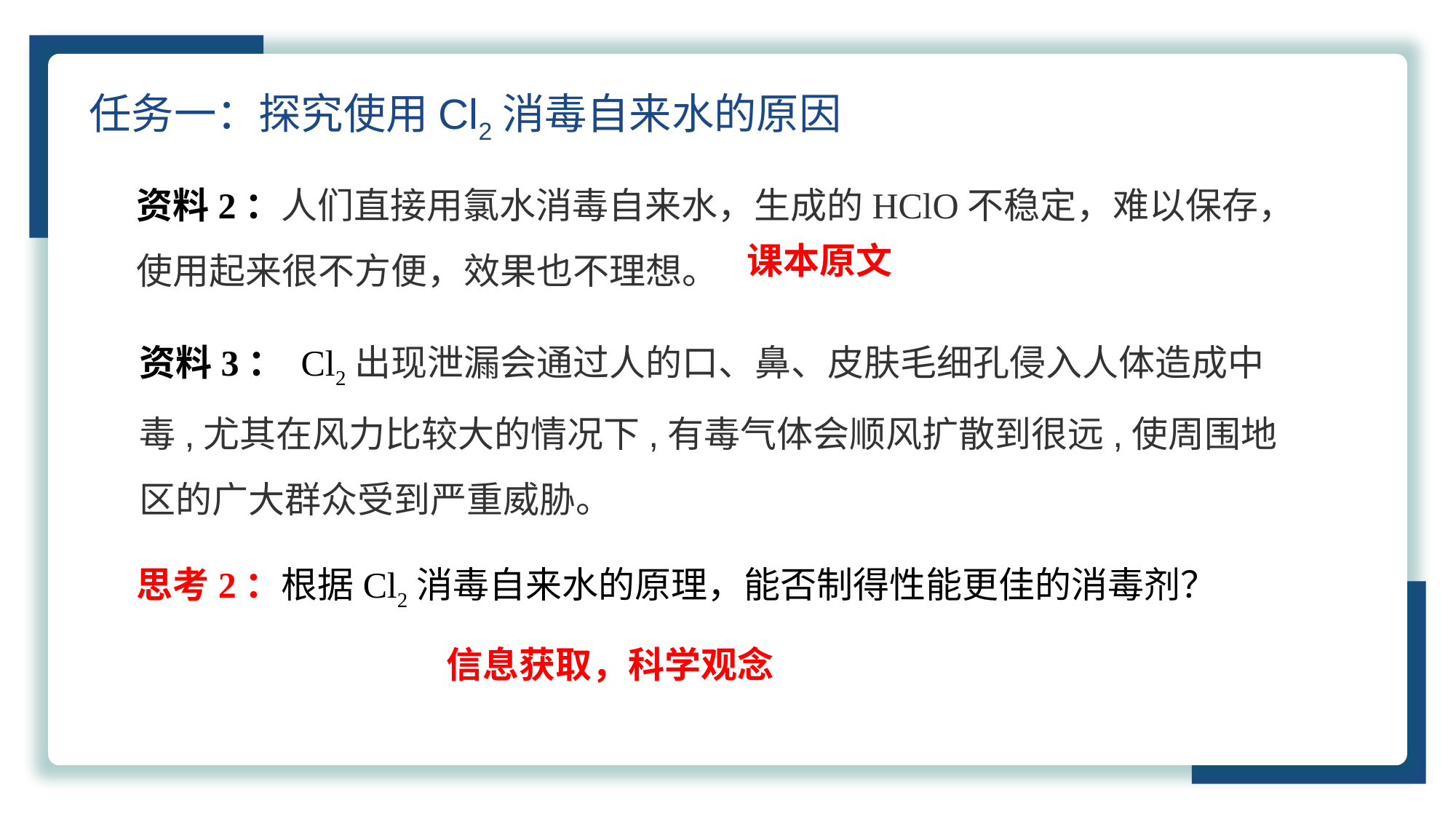

任务一：探究使用Cl2消毒自来水的原因
资料2：人们直接用氯水消毒自来水，生成的HClO不稳定，难以保存，使用起来很不方便，效果也不理想。
课本原文
资料3： Cl2出现泄漏会通过人的口、鼻、皮肤毛细孔侵入人体造成中毒,尤其在风力比较大的情况下,有毒气体会顺风扩散到很远,使周围地区的广大群众受到严重威胁。
思考2：根据Cl2消毒自来水的原理，能否制得性能更佳的消毒剂？

信息获取，科学观念